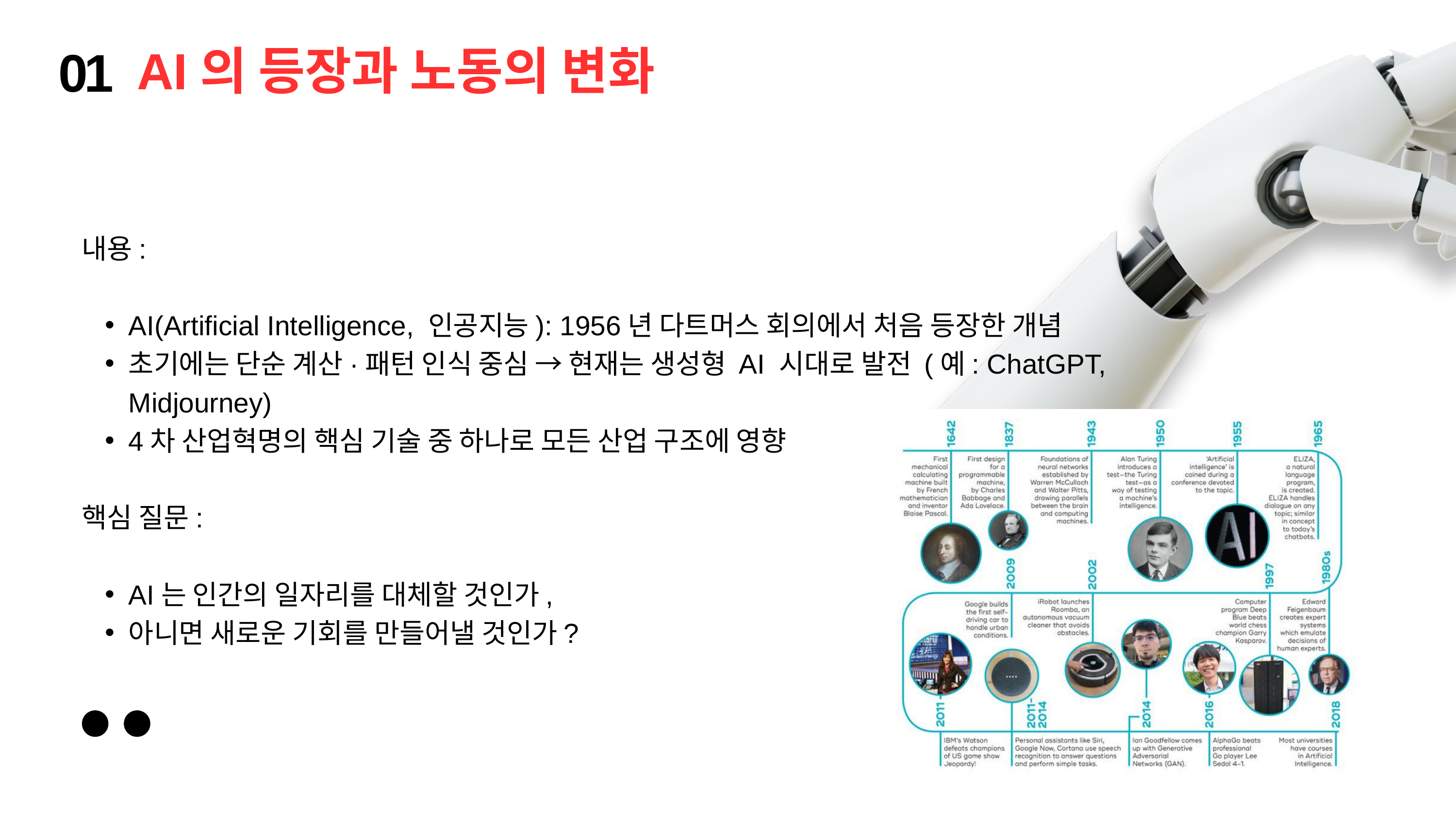

01
AI의 등장과 노동의 변화

내용:

AI(Artificial Intelligence, 인공지능): 1956년 다트머스 회의에서 처음 등장한 개념
초기에는 단순 계산·패턴 인식 중심 → 현재는 생성형 AI 시대로 발전 (예: ChatGPT, Midjourney)
4차 산업혁명의 핵심 기술 중 하나로 모든 산업 구조에 영향

핵심 질문:

AI는 인간의 일자리를 대체할 것인가,
아니면 새로운 기회를 만들어낼 것인가?